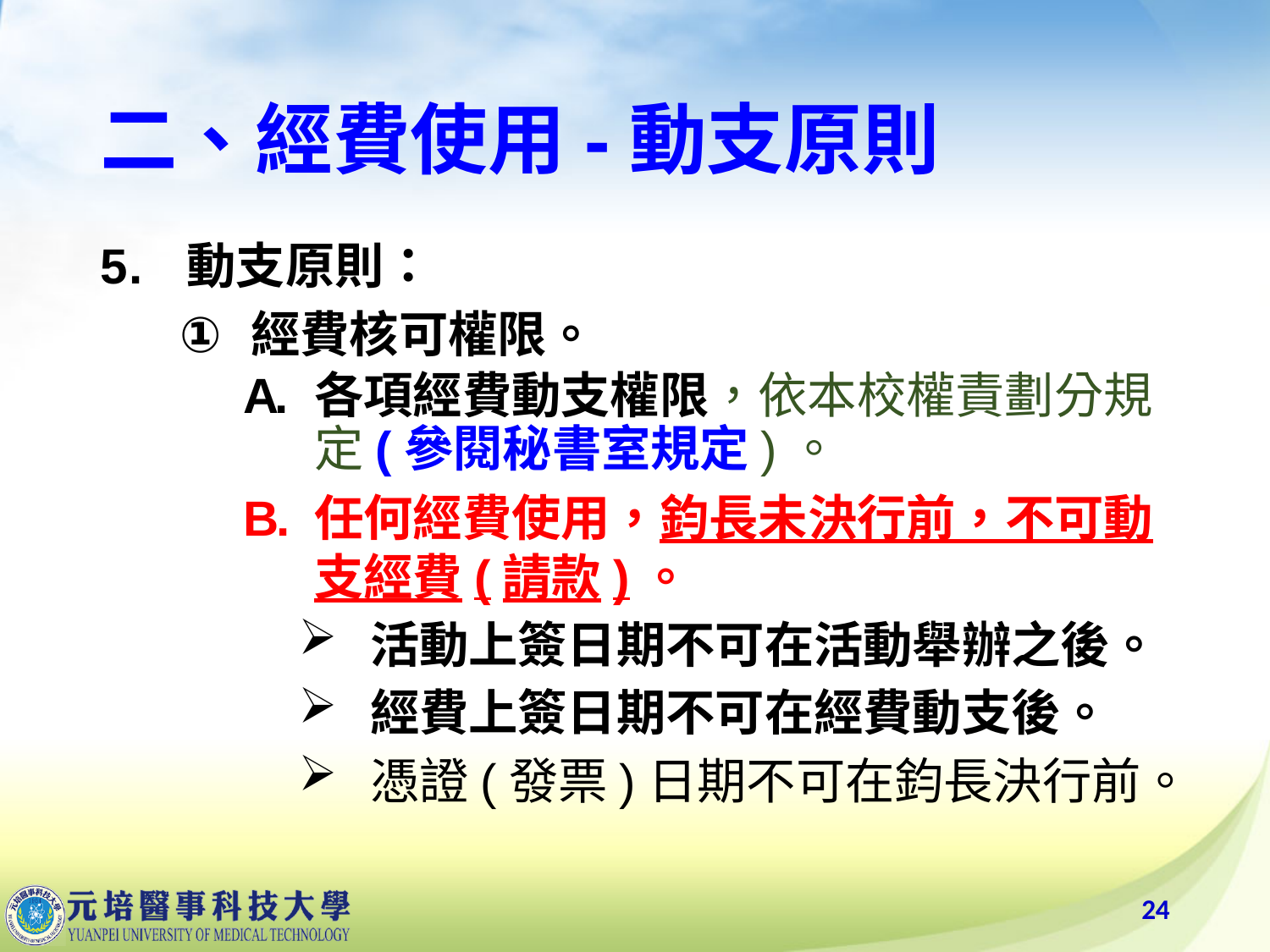

# 二、經費使用-動支原則
 動支原則：
經費核可權限。
各項經費動支權限，依本校權責劃分規定(參閱秘書室規定)。
任何經費使用，鈞長未決行前，不可動支經費(請款)。
活動上簽日期不可在活動舉辦之後。
經費上簽日期不可在經費動支後。
憑證(發票)日期不可在鈞長決行前。

24